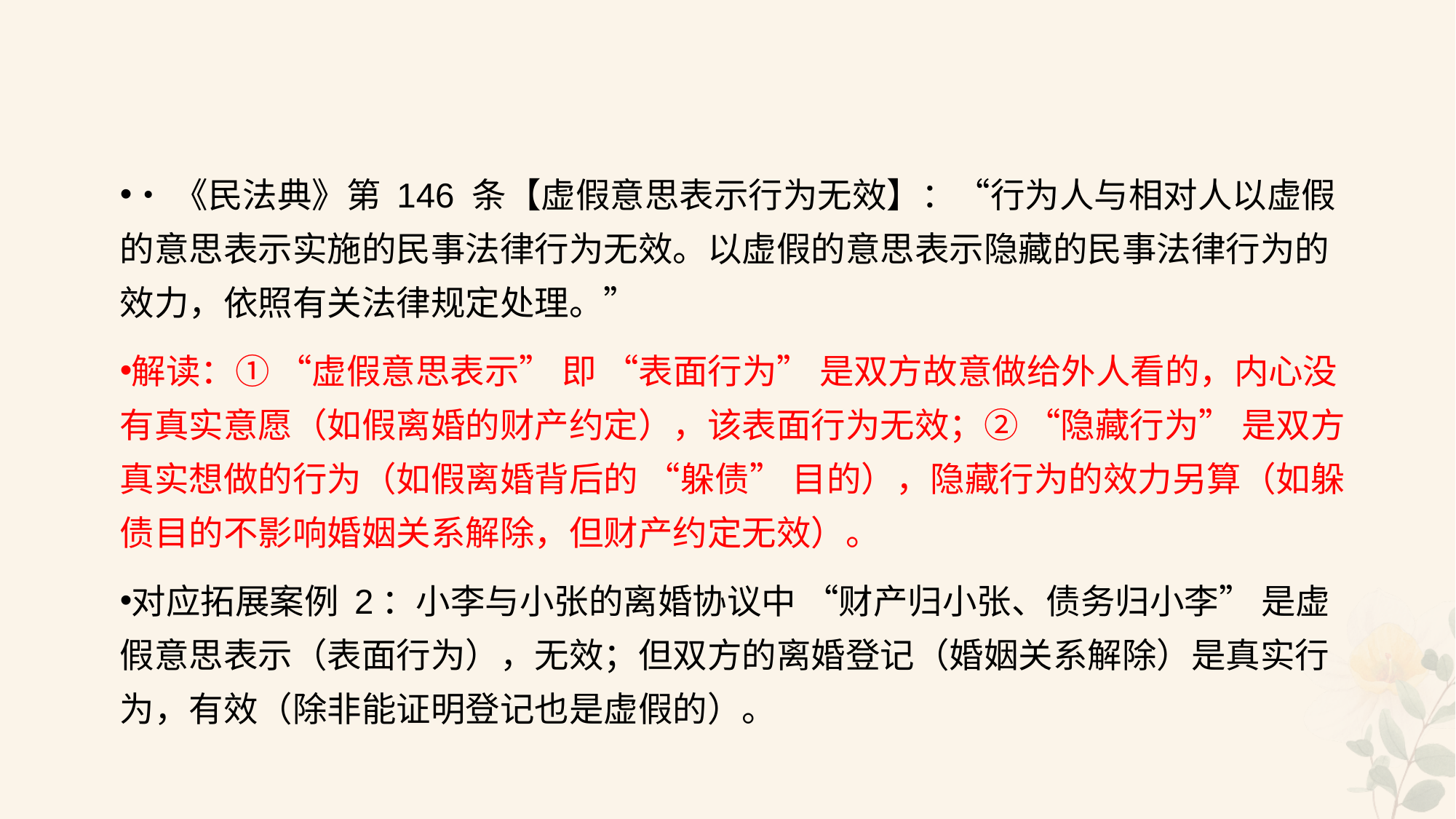

#
•《民法典》第 146 条【虚假意思表示行为无效】：“行为人与相对人以虚假的意思表示实施的民事法律行为无效。以虚假的意思表示隐藏的民事法律行为的效力，依照有关法律规定处理。”
解读：① “虚假意思表示” 即 “表面行为” 是双方故意做给外人看的，内心没有真实意愿（如假离婚的财产约定），该表面行为无效；② “隐藏行为” 是双方真实想做的行为（如假离婚背后的 “躲债” 目的），隐藏行为的效力另算（如躲债目的不影响婚姻关系解除，但财产约定无效）。
对应拓展案例 2：小李与小张的离婚协议中 “财产归小张、债务归小李” 是虚假意思表示（表面行为），无效；但双方的离婚登记（婚姻关系解除）是真实行为，有效（除非能证明登记也是虚假的）。